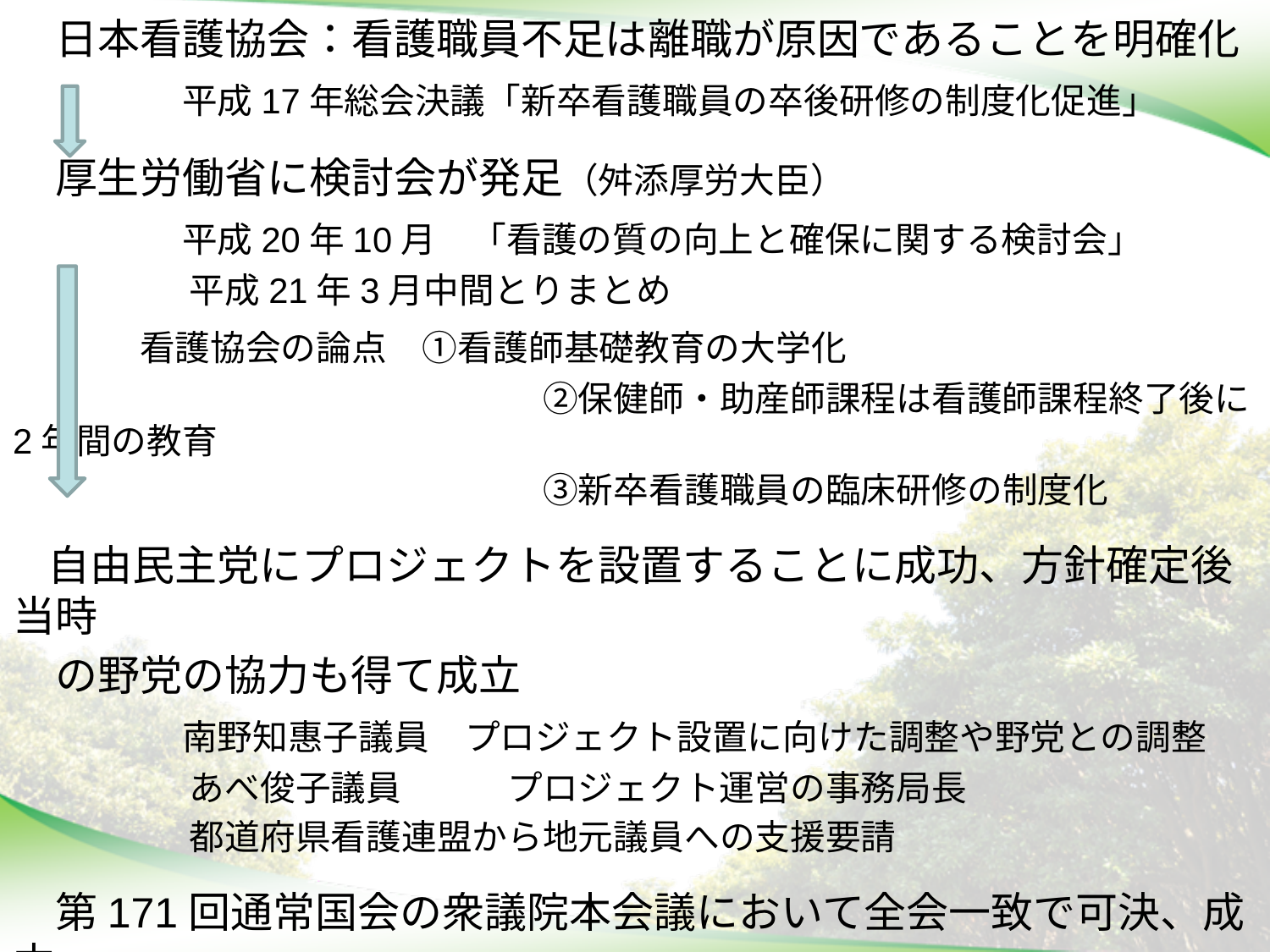

日本看護協会：看護職員不足は離職が原因であることを明確化
　　　　平成17年総会決議「新卒看護職員の卒後研修の制度化促進」

　厚生労働省に検討会が発足（舛添厚労大臣）
　　　　平成20年10月　「看護の質の向上と確保に関する検討会」
　　　　　平成21年3月中間とりまとめ
　　　看護協会の論点　①看護師基礎教育の大学化
　　　　　　　　　　　　　　　②保健師・助産師課程は看護師課程終了後に2年間の教育
　　　　　　　　　　　　　　　③新卒看護職員の臨床研修の制度化

　自由民主党にプロジェクトを設置することに成功、方針確定後当時
　の野党の協力も得て成立
　　　　南野知惠子議員　プロジェクト設置に向けた調整や野党との調整
　　　　　あべ俊子議員　　　プロジェクト運営の事務局長
　　　　　都道府県看護連盟から地元議員への支援要請

　第171回通常国会の衆議院本会議において全会一致で可決、成立
　　　　　平成21年7月9日